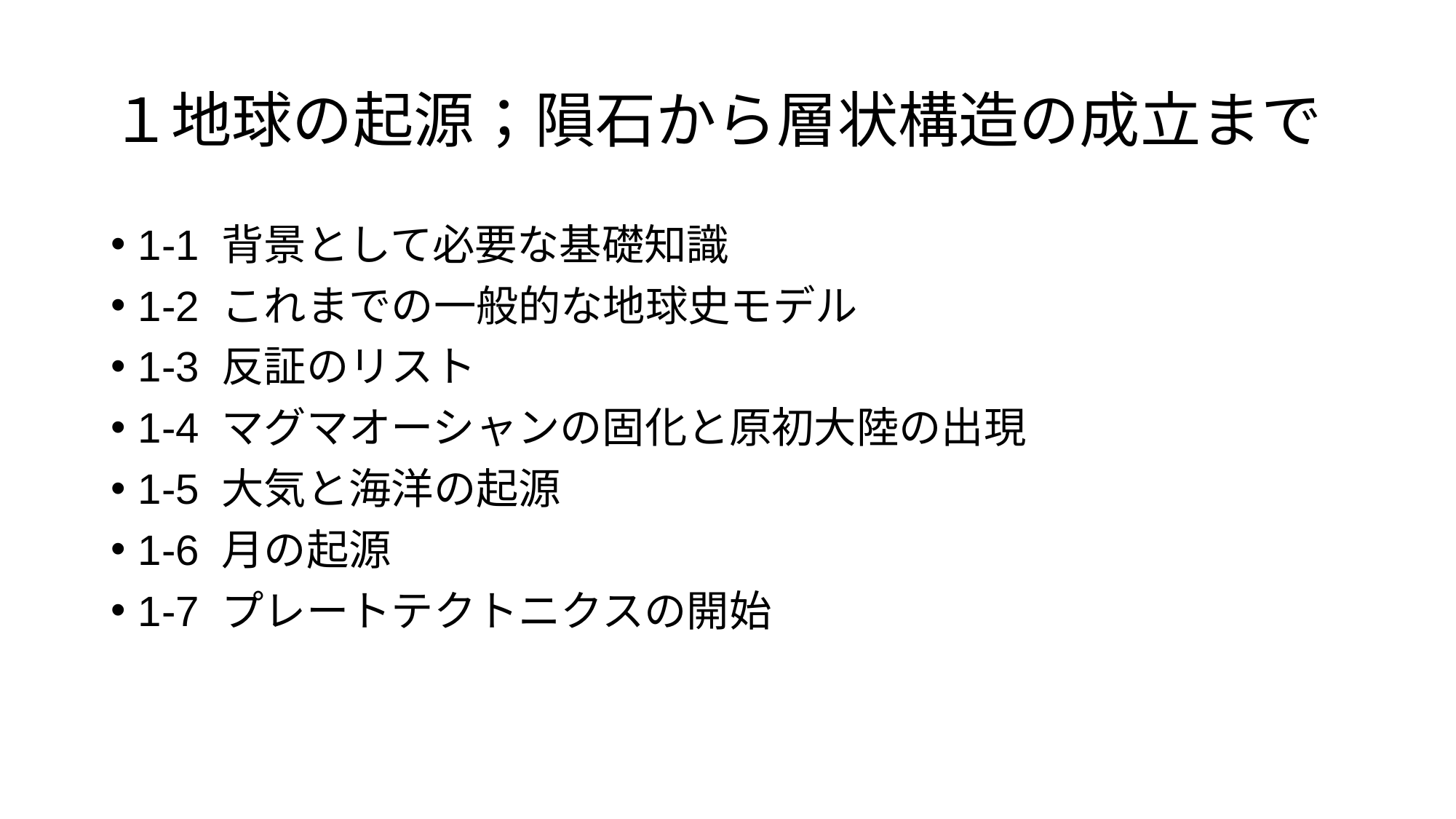

# １地球の起源；隕石から層状構造の成立まで
1-1 背景として必要な基礎知識
1-2 これまでの一般的な地球史モデル
1-3 反証のリスト
1-4 マグマオーシャンの固化と原初大陸の出現
1-5 大気と海洋の起源
1-6 月の起源
1-7 プレートテクトニクスの開始